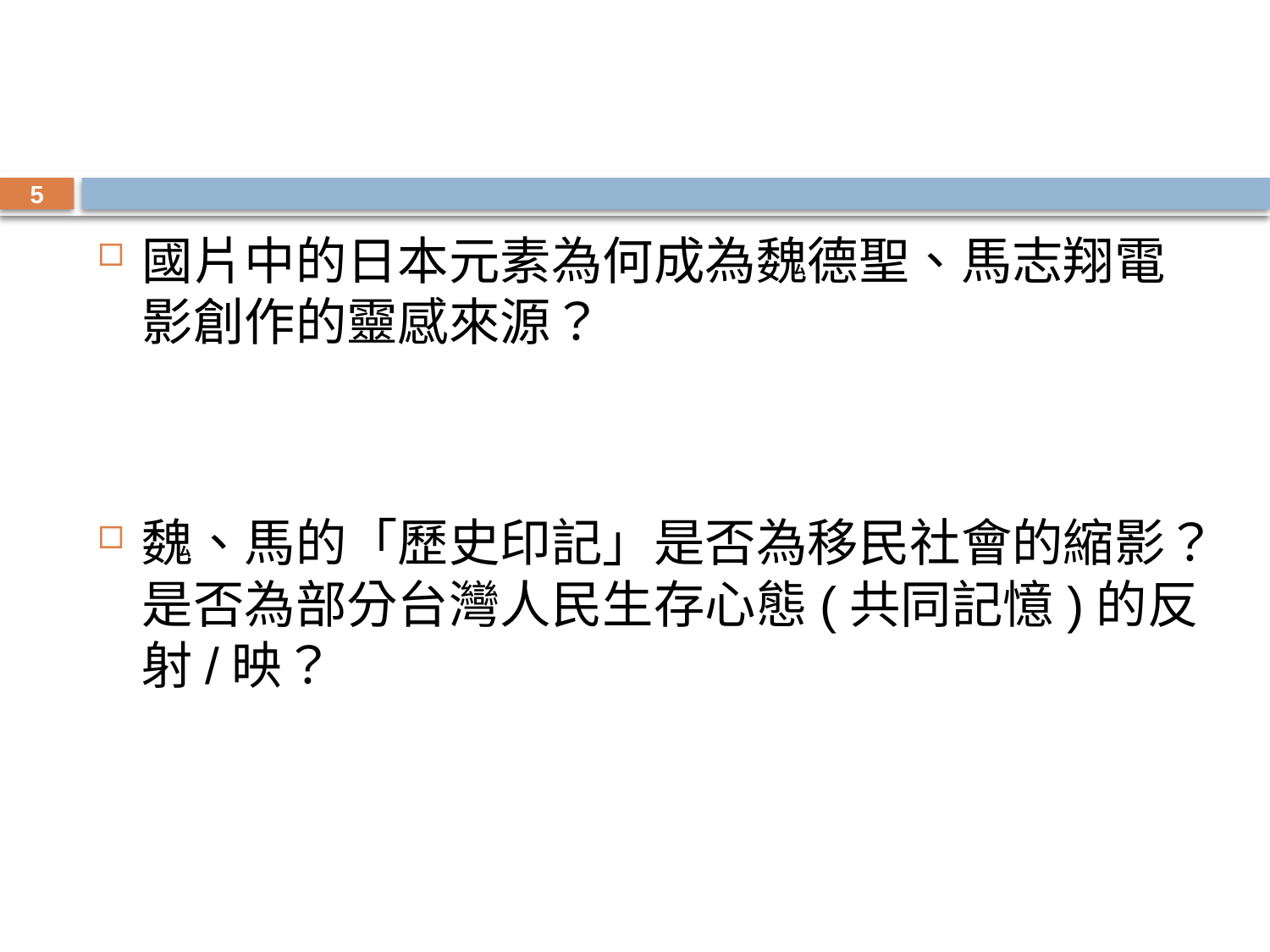

#
5
國片中的日本元素為何成為魏德聖、馬志翔電影創作的靈感來源？

魏、馬的「歷史印記」是否為移民社會的縮影？是否為部分台灣人民生存心態(共同記憶)的反射/映？